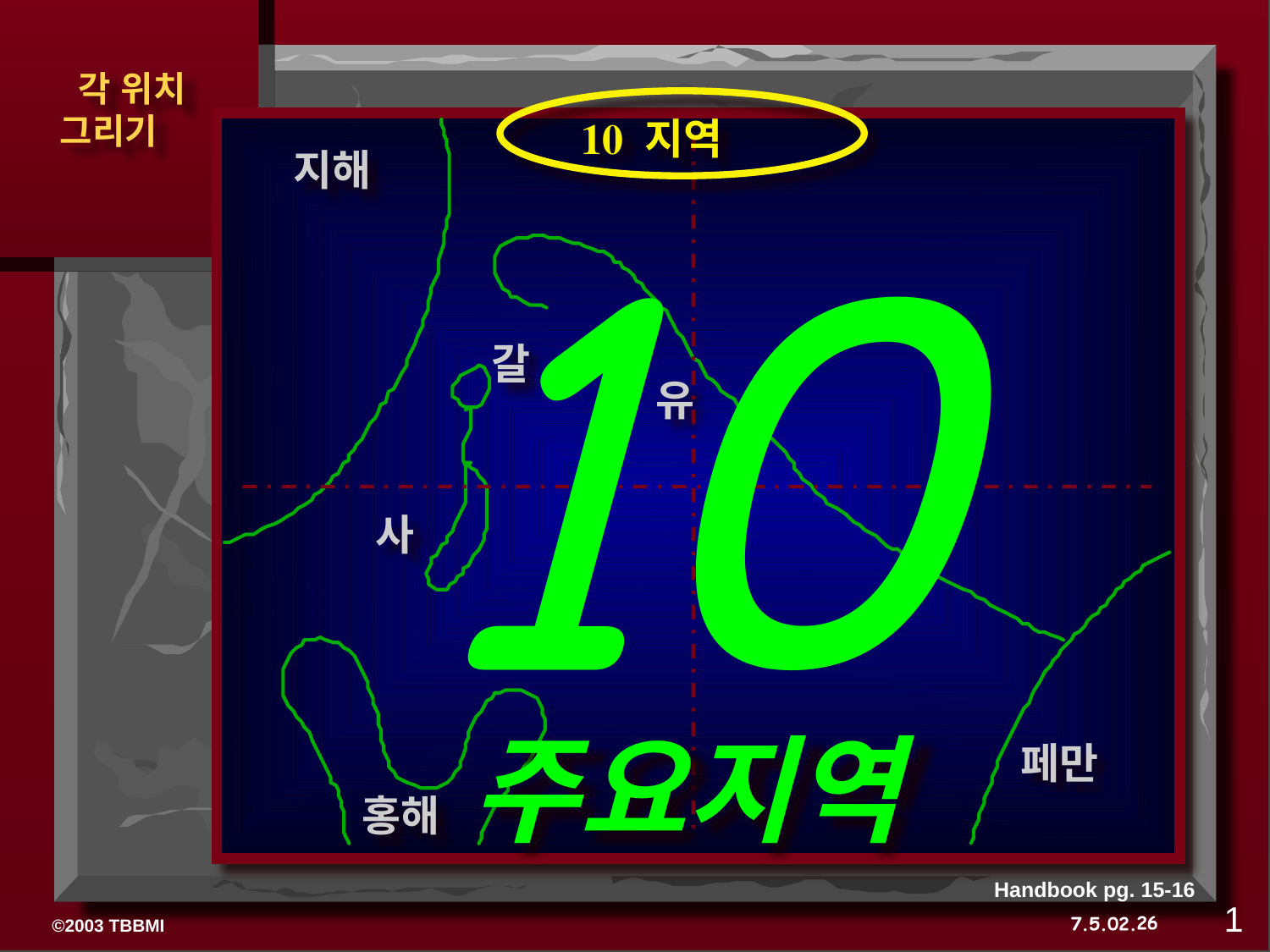

10 지역

지해
10
주요지역

갈

유

사

페만
홍해

Handbook pg. 15-16
1
26